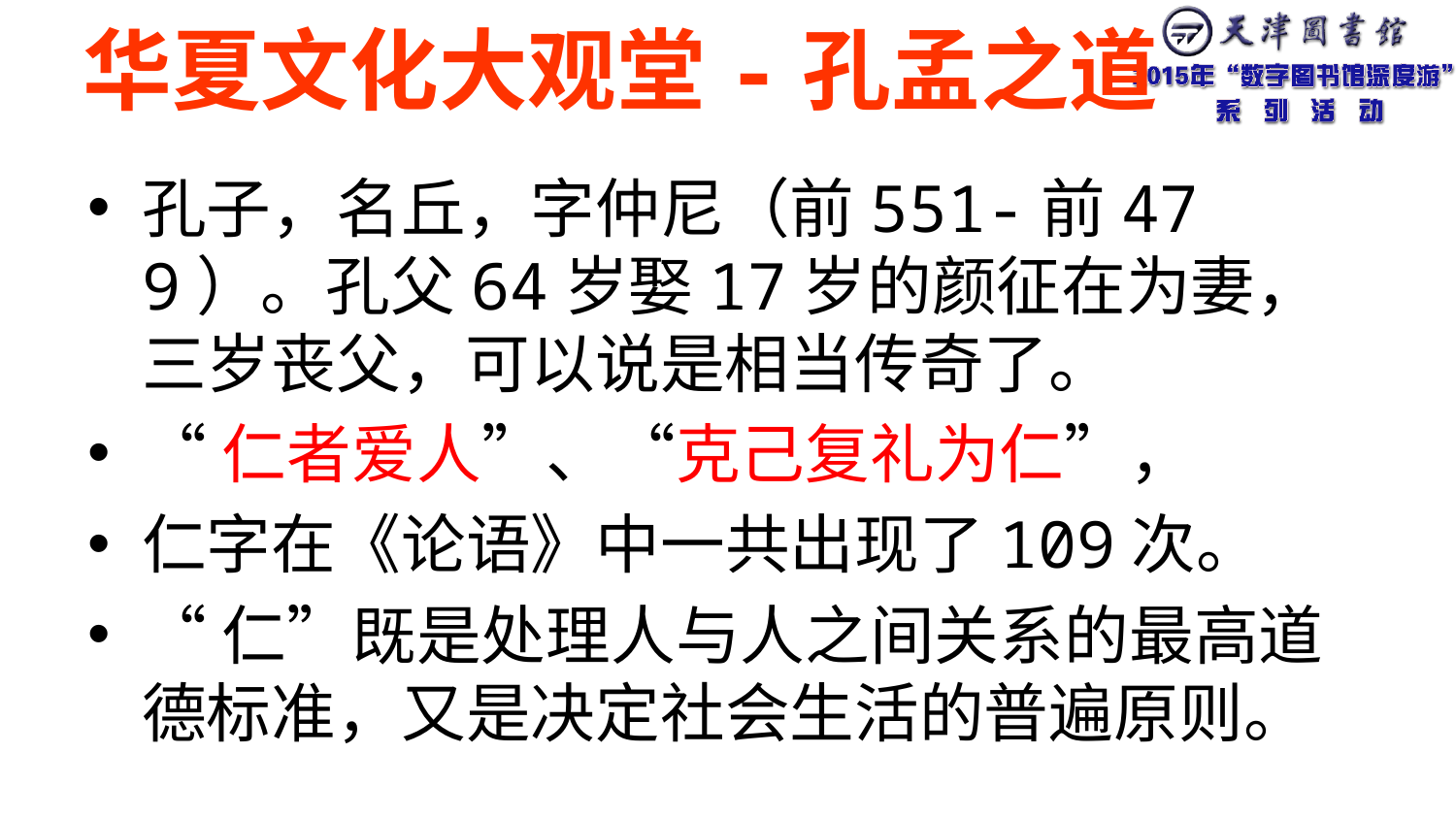

# 华夏文化大观堂-孔孟之道
孔子，名丘，字仲尼（前551-前479）。孔父64岁娶17岁的颜征在为妻，三岁丧父，可以说是相当传奇了。
“仁者爱人”、“克己复礼为仁”，
仁字在《论语》中一共出现了109次。
“仁”既是处理人与人之间关系的最高道德标准，又是决定社会生活的普遍原则。